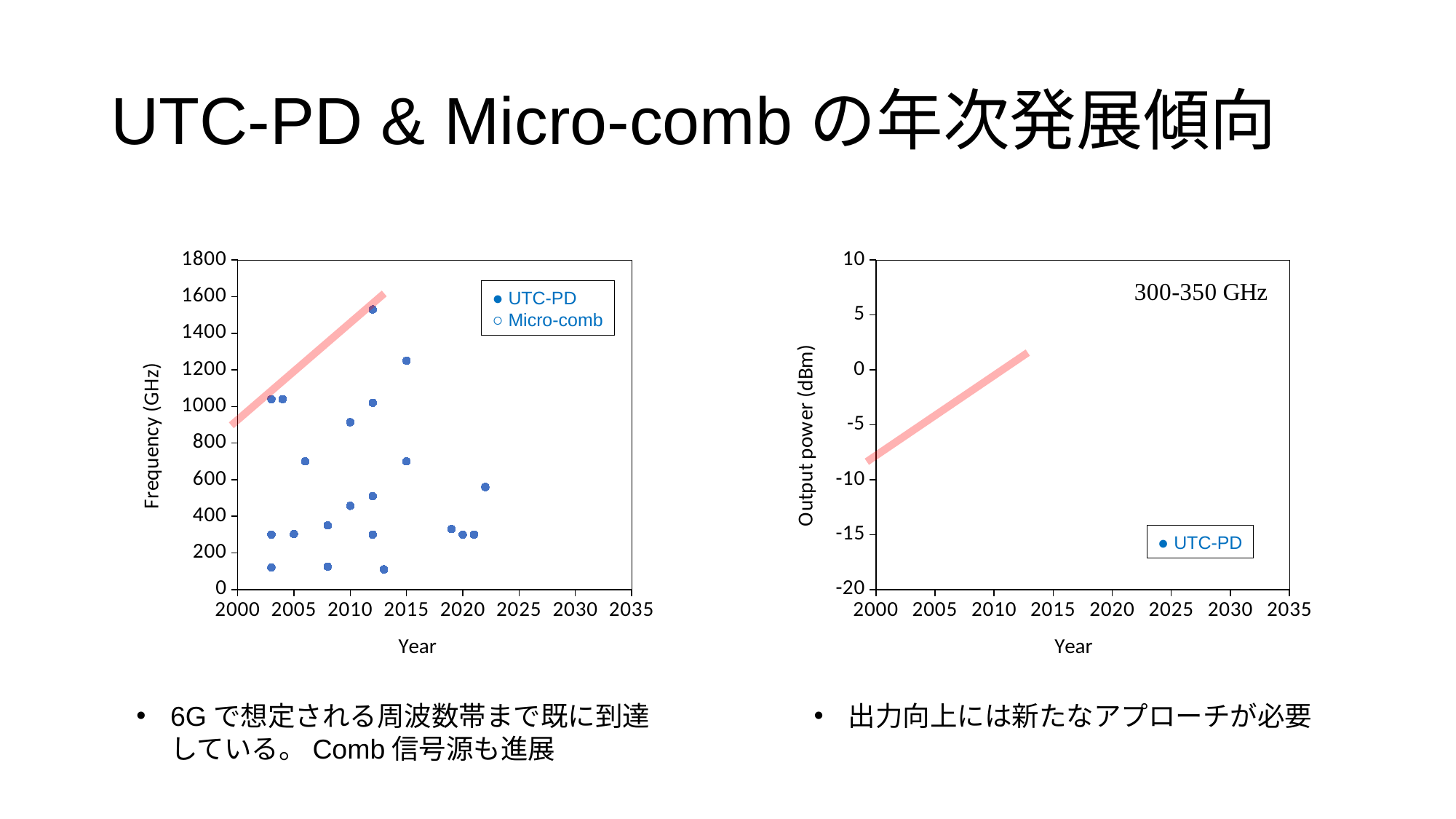

# UTC-PD & Micro-combの年次発展傾向

### Chart

| Category |  | DC-to-RF efficiency (%) |
|---|---|---|

### Chart

| Category | Frequency (GHz) |
|---|---|
● UTC-PD
○ Micro-comb
● UTC-PD
6Gで想定される周波数帯まで既に到達している。Comb信号源も進展
出力向上には新たなアプローチが必要